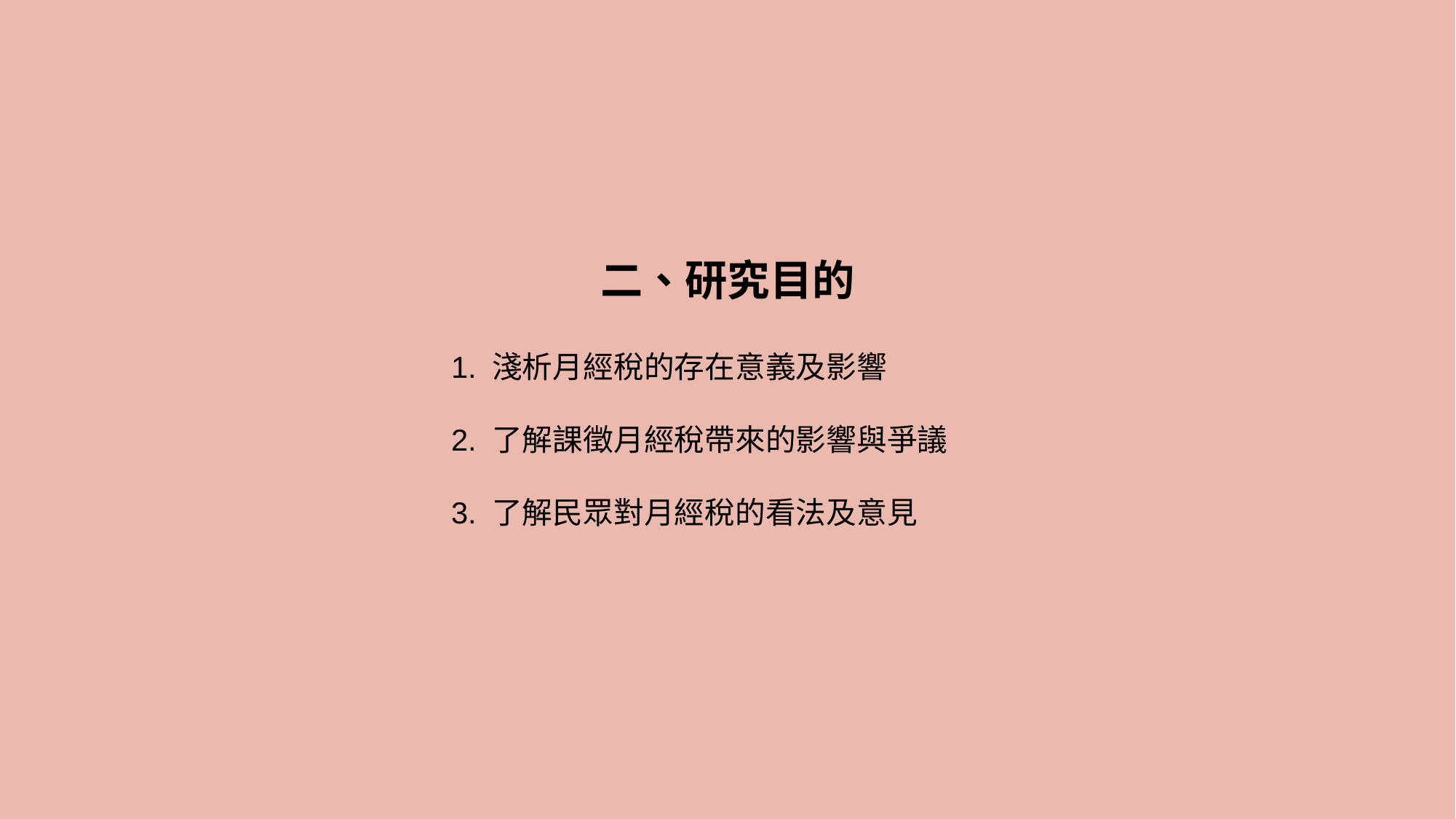

二、研究目的

1. 淺析月經稅的存在意義及影響

2. 了解課徵月經稅帶來的影響與爭議

3. 了解民眾對月經稅的看法及意見